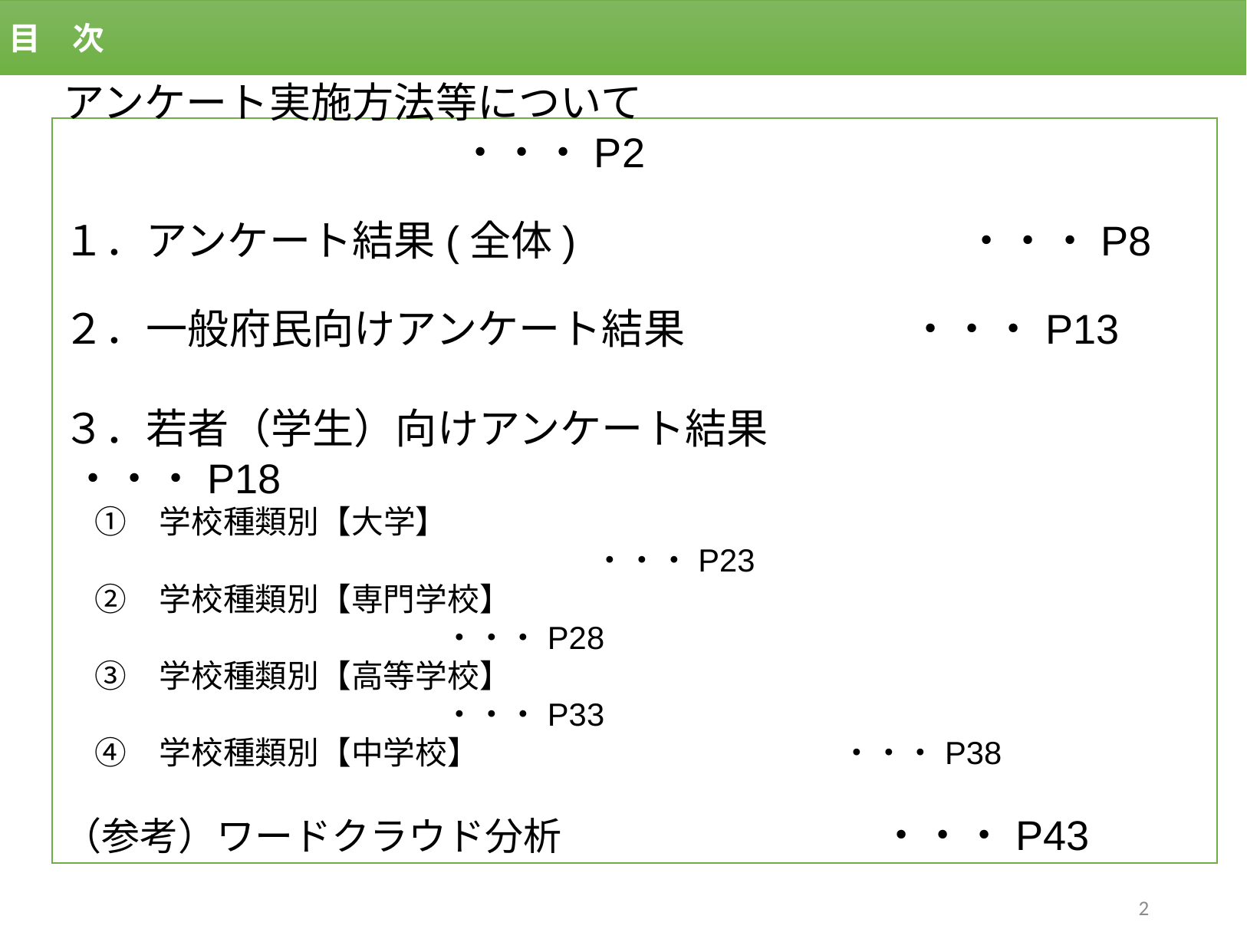

目　次
アンケート実施方法等について						　　　　・・・P2

１．アンケート結果(全体)                                 ・・・P8

２．一般府民向けアンケート結果                        ・・・P13

３．若者（学生）向けアンケート結果　　　　　　　　　 ・・・P18
　①　学校種類別【大学】										　　 ・・・P23
　②　学校種類別【専門学校】									     ・・・P28
　③　学校種類別【高等学校】									     ・・・P33
　④　学校種類別【中学校】                                                   ・・・P38

（参考）ワードクラウド分析                                     ・・・P43

2